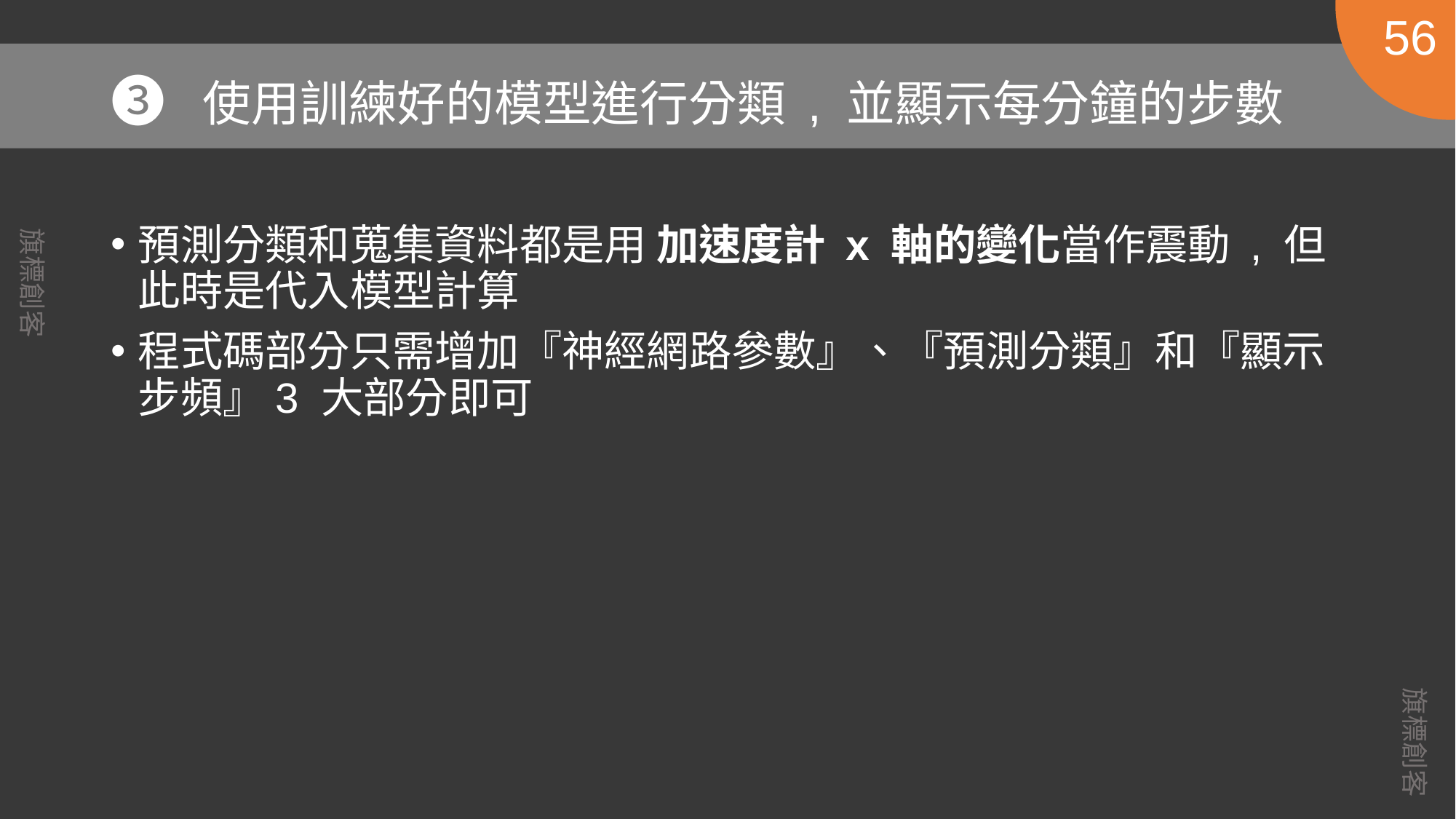

56
# ❸  使用訓練好的模型進行分類 , 並顯示每分鐘的步數
預測分類和蒐集資料都是用 加速度計 x 軸的變化當作震動 , 但此時是代入模型計算
程式碼部分只需增加『神經網路參數』、『預測分類』和『顯示步頻』3 大部分即可